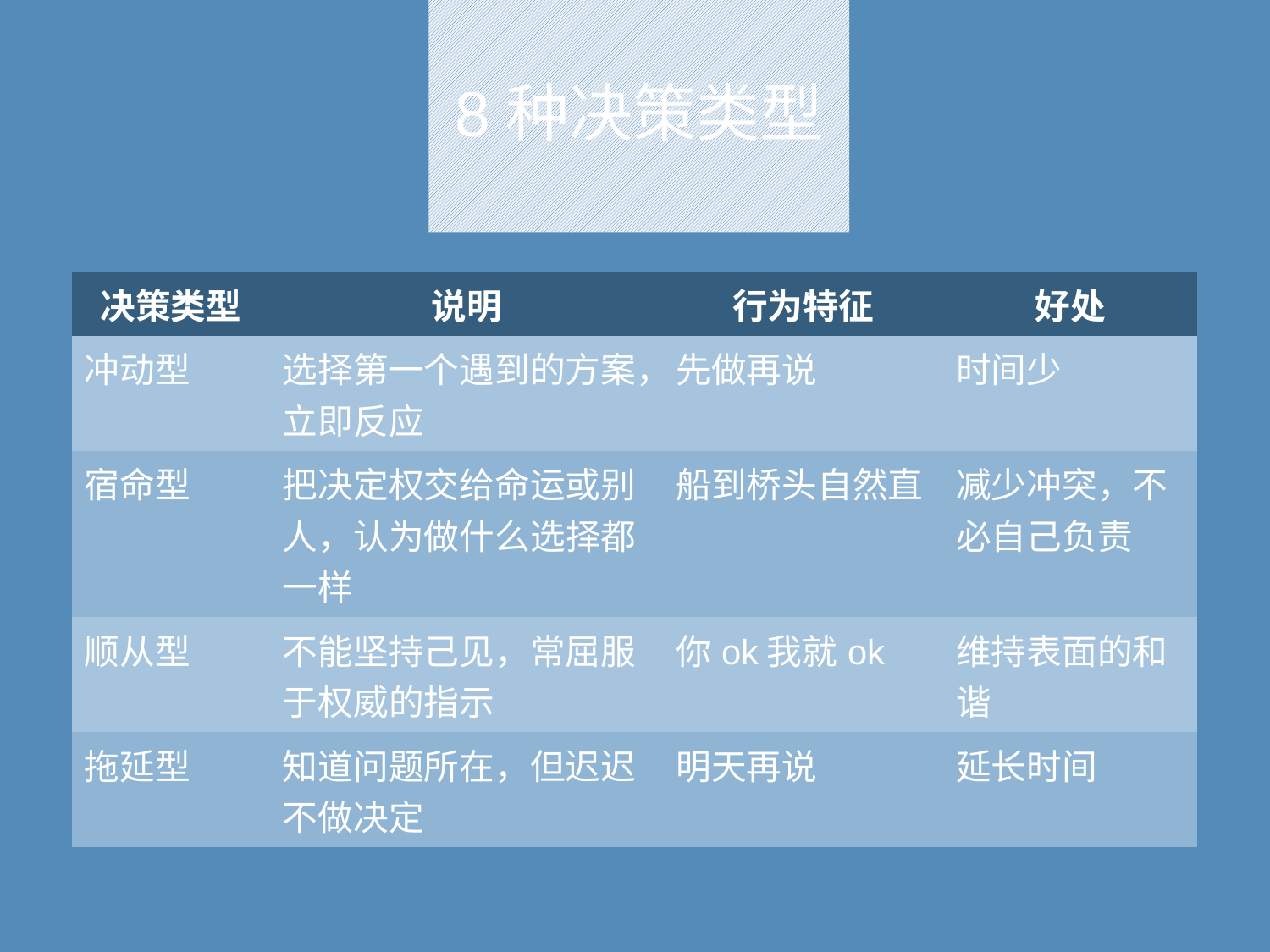

# 8种决策类型
| 决策类型 | 说明 | 行为特征 | 好处 |
| --- | --- | --- | --- |
| 冲动型 | 选择第一个遇到的方案，立即反应 | 先做再说 | 时间少 |
| 宿命型 | 把决定权交给命运或别人，认为做什么选择都一样 | 船到桥头自然直 | 减少冲突，不必自己负责 |
| 顺从型 | 不能坚持己见，常屈服于权威的指示 | 你ok我就ok | 维持表面的和谐 |
| 拖延型 | 知道问题所在，但迟迟不做决定 | 明天再说 | 延长时间 |